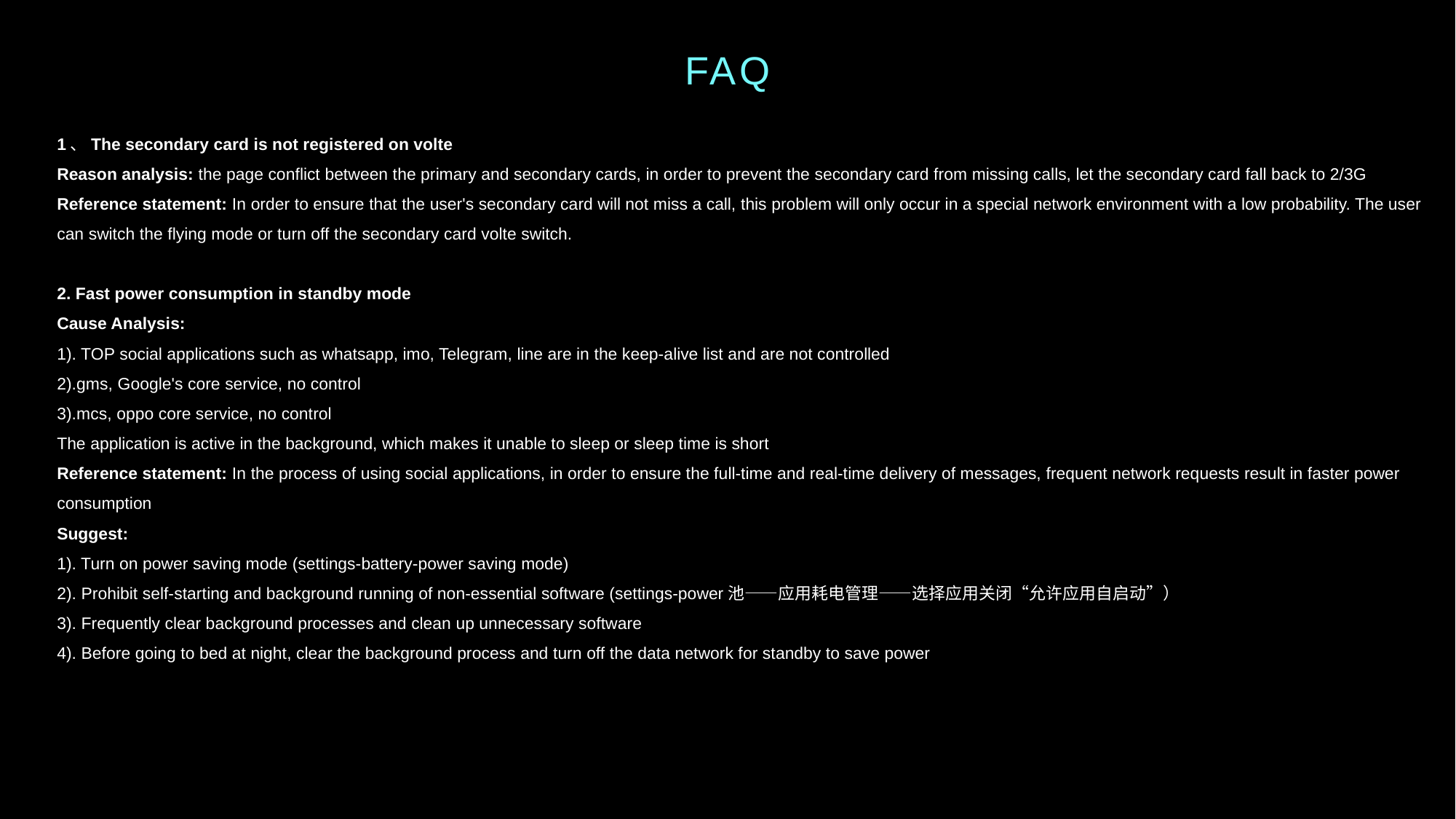

FAQ
1、The secondary card is not registered on volte
Reason analysis: the page conflict between the primary and secondary cards, in order to prevent the secondary card from missing calls, let the secondary card fall back to 2/3G
Reference statement: In order to ensure that the user's secondary card will not miss a call, this problem will only occur in a special network environment with a low probability. The user can switch the flying mode or turn off the secondary card volte switch.

2. Fast power consumption in standby mode
Cause Analysis:
1). TOP social applications such as whatsapp, imo, Telegram, line are in the keep-alive list and are not controlled
2).gms, Google's core service, no control
3).mcs, oppo core service, no control
The application is active in the background, which makes it unable to sleep or sleep time is short
Reference statement: In the process of using social applications, in order to ensure the full-time and real-time delivery of messages, frequent network requests result in faster power consumption
Suggest:
1). Turn on power saving mode (settings-battery-power saving mode)
2). Prohibit self-starting and background running of non-essential software (settings-power池——应用耗电管理——选择应用关闭“允许应用自启动”）
3). Frequently clear background processes and clean up unnecessary software
4). Before going to bed at night, clear the background process and turn off the data network for standby to save power